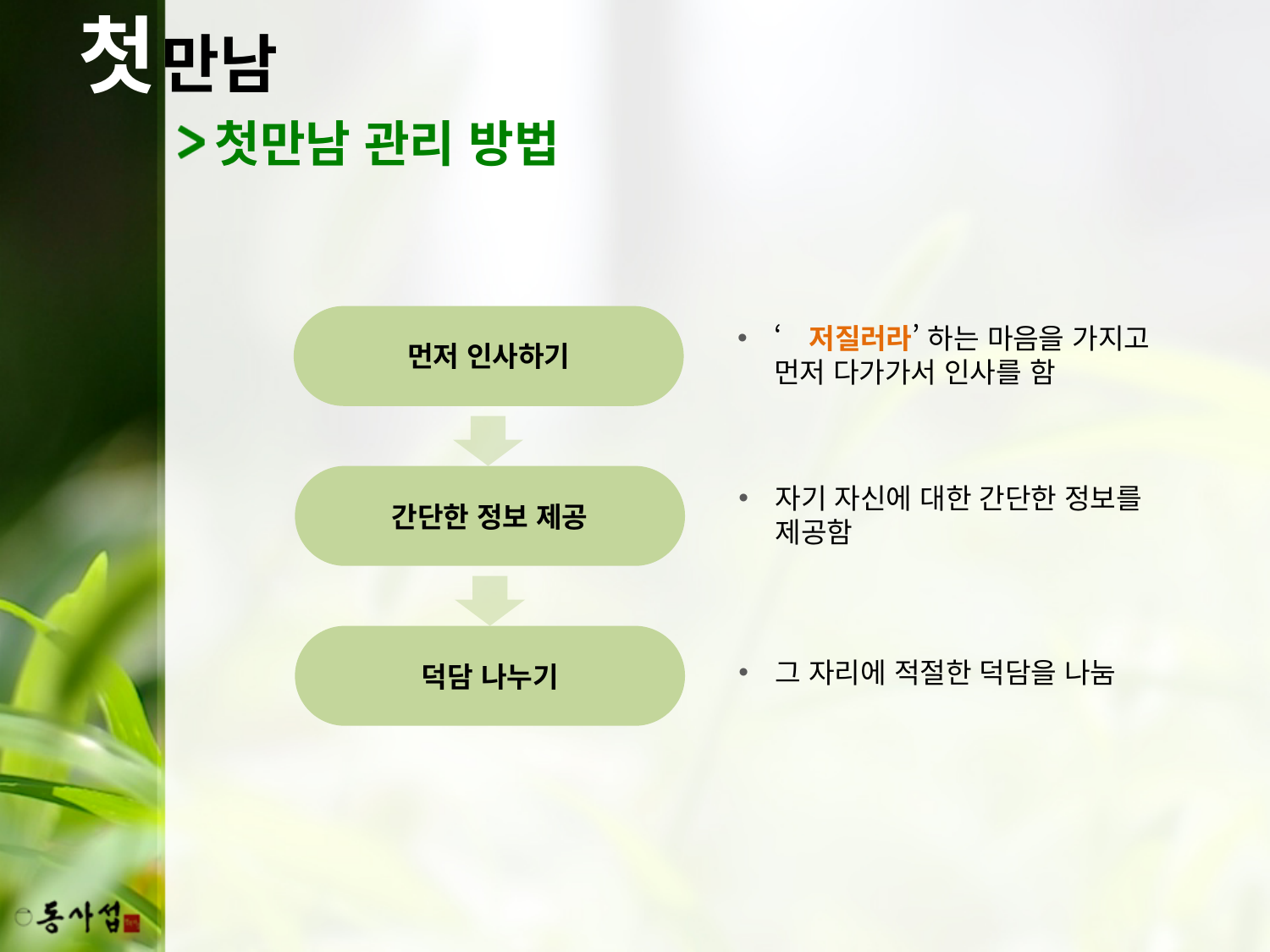

첫
만남
첫만남 관리 방법
먼저 인사하기
‘저질러라’ 하는 마음을 가지고 먼저 다가가서 인사를 함

간단한 정보 제공
자기 자신에 대한 간단한 정보를 제공함

덕담 나누기
그 자리에 적절한 덕담을 나눔